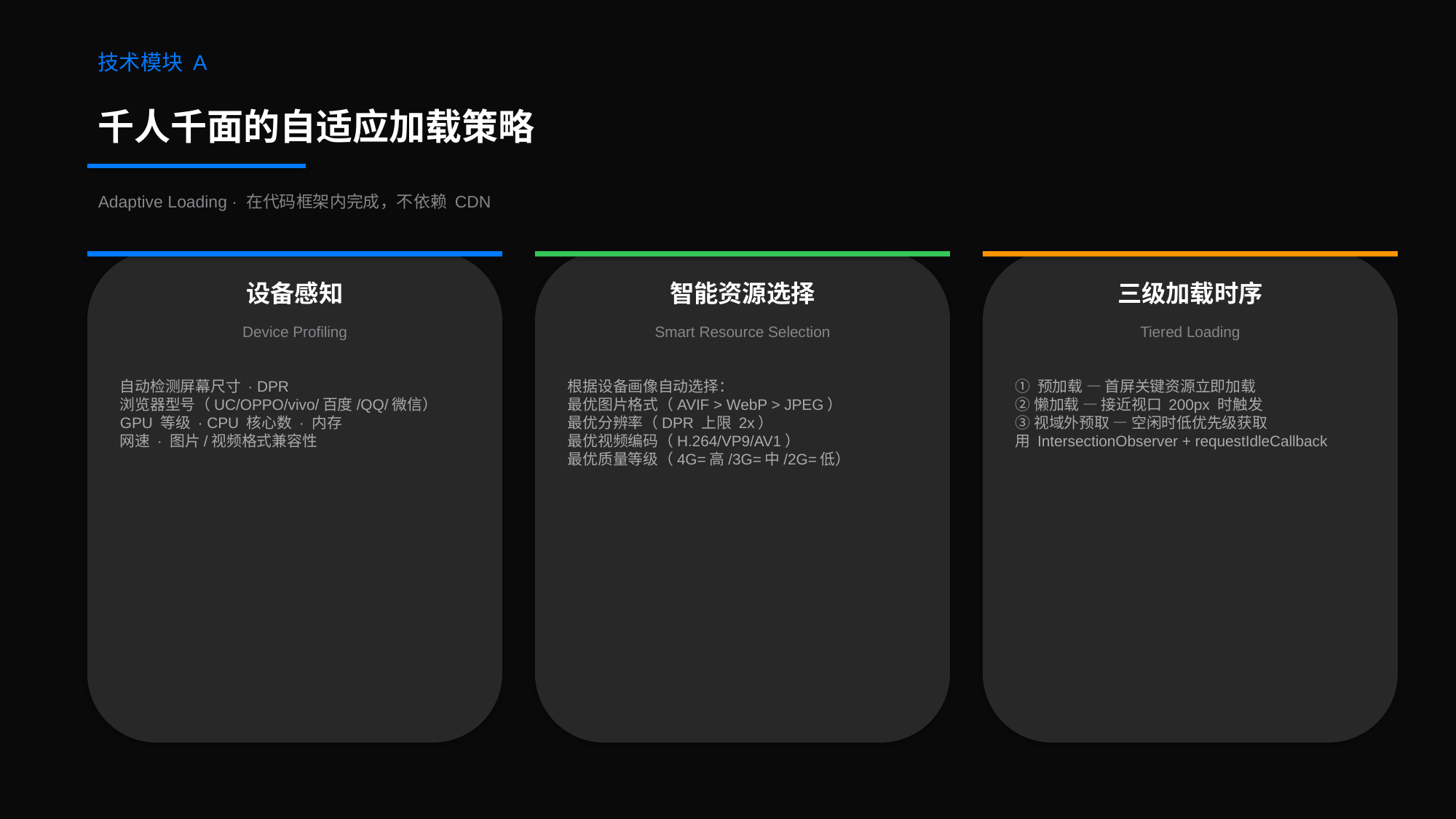

技术模块 A
千人千面的自适应加载策略

Adaptive Loading · 在代码框架内完成，不依赖 CDN

设备感知
智能资源选择
三级加载时序
Device Profiling
Smart Resource Selection
Tiered Loading
自动检测屏幕尺寸 · DPR
浏览器型号（UC/OPPO/vivo/百度/QQ/微信）
GPU 等级 · CPU 核心数 · 内存
网速 · 图片/视频格式兼容性
根据设备画像自动选择：
最优图片格式（AVIF > WebP > JPEG）
最优分辨率（DPR 上限 2x）
最优视频编码（H.264/VP9/AV1）
最优质量等级（4G=高/3G=中/2G=低）
① 预加载 — 首屏关键资源立即加载
② 懒加载 — 接近视口 200px 时触发
③ 视域外预取 — 空闲时低优先级获取
用 IntersectionObserver + requestIdleCallback